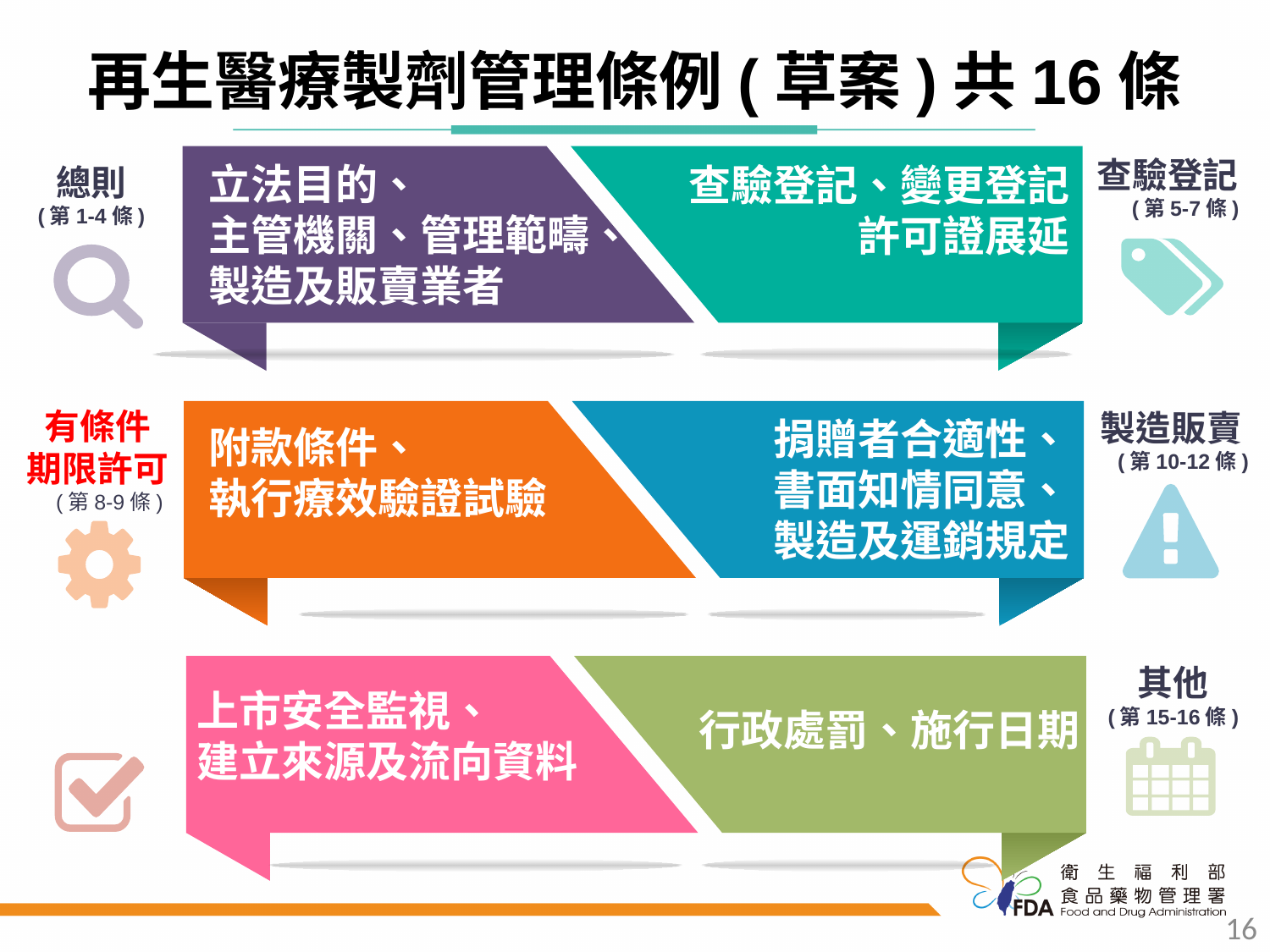

# 再生醫療製劑管理條例(草案)共16條
查驗登記
      (第5-7條)
查驗登記、變更登記、許可證展延

立法目的、
主管機關、管理範疇、
製造及販賣業者
總則
(第1-4條)

有條件
期限許可
    (第8-9條)

製造販賣
    (第10-12條)

捐贈者合適性、
書面知情同意、
製造及運銷規定
附款條件、
執行療效驗證試驗

其他
(第15-16條)

上市安全監視、
建立來源及流向資料
行政處罰、施行日期

16